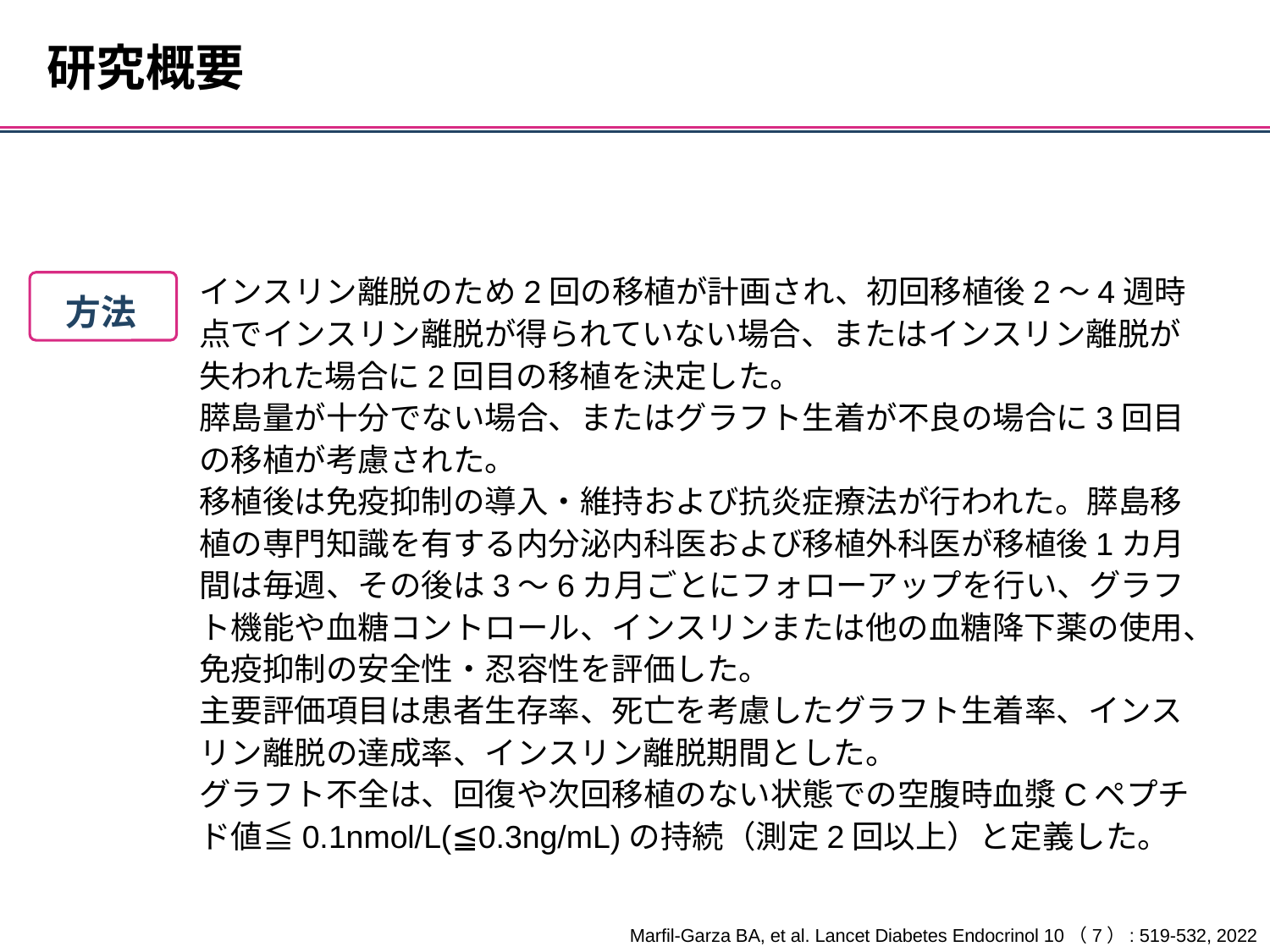

研究概要
インスリン離脱のため2回の移植が計画され、初回移植後2～4週時点でインスリン離脱が得られていない場合、またはインスリン離脱が失われた場合に2回目の移植を決定した。
膵島量が十分でない場合、またはグラフト生着が不良の場合に3回目の移植が考慮された。
移植後は免疫抑制の導入・維持および抗炎症療法が行われた。膵島移植の専門知識を有する内分泌内科医および移植外科医が移植後1カ月間は毎週、その後は3～6カ月ごとにフォローアップを行い、グラフト機能や血糖コントロール、インスリンまたは他の血糖降下薬の使用、免疫抑制の安全性・忍容性を評価した。
主要評価項目は患者生存率、死亡を考慮したグラフト生着率、インスリン離脱の達成率、インスリン離脱期間とした。
グラフト不全は、回復や次回移植のない状態での空腹時血漿Cペプチド値≦0.1nmol/L(≦0.3ng/mL)の持続（測定2回以上）と定義した。

方法
Marfil-Garza BA, et al. Lancet Diabetes Endocrinol 10（7）: 519-532, 2022